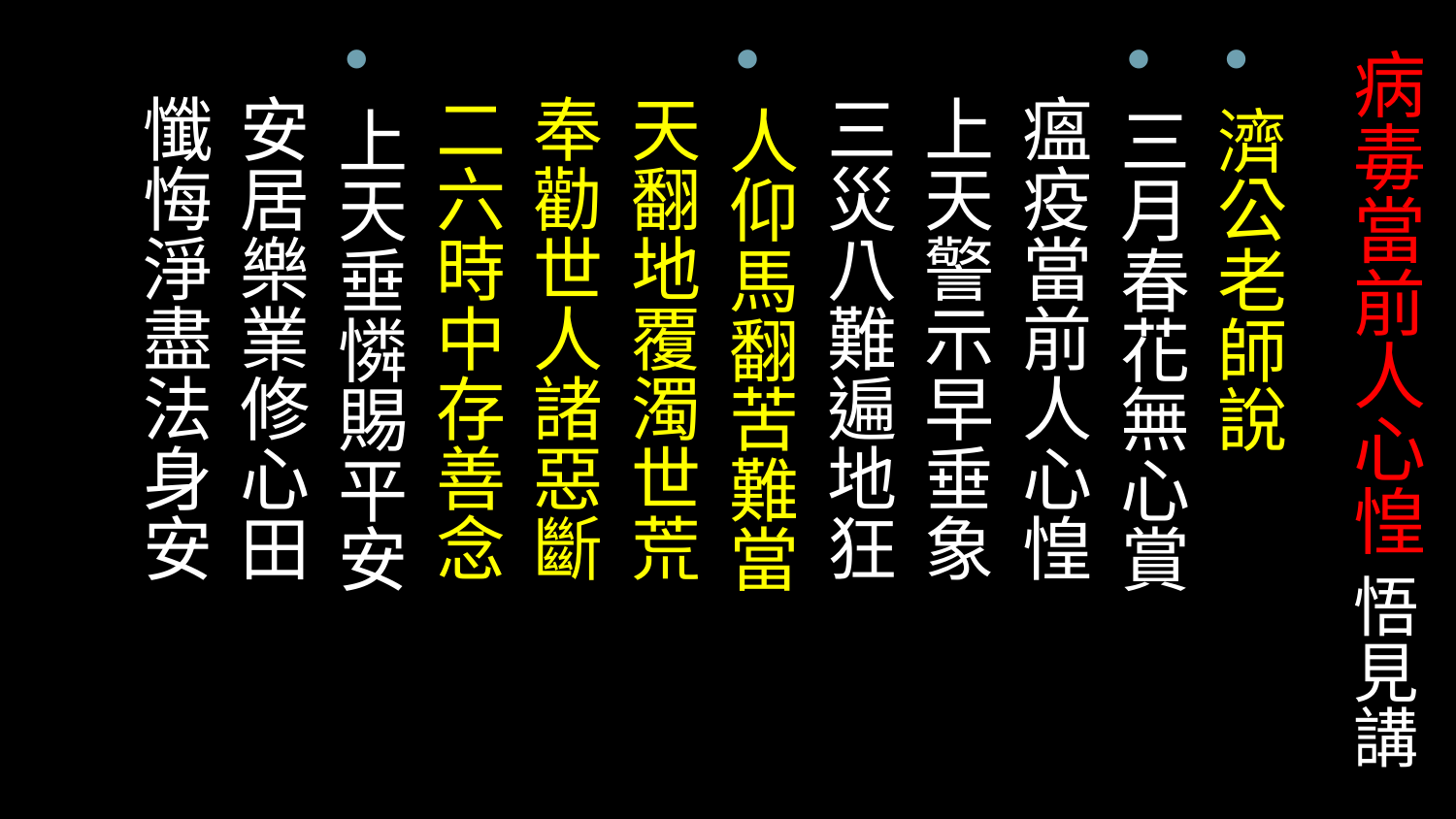

# 病毒當前人心惶 悟見講
濟公老師說
三月春花無心賞
  瘟疫當前人心惶
  上天警示早垂象
  三災八難遍地狂
人仰馬翻苦難當
  天翻地覆濁世荒
  奉勸世人諸惡斷
  二六時中存善念
上天垂憐賜平安
  安居樂業修心田
  懺悔淨盡法身安